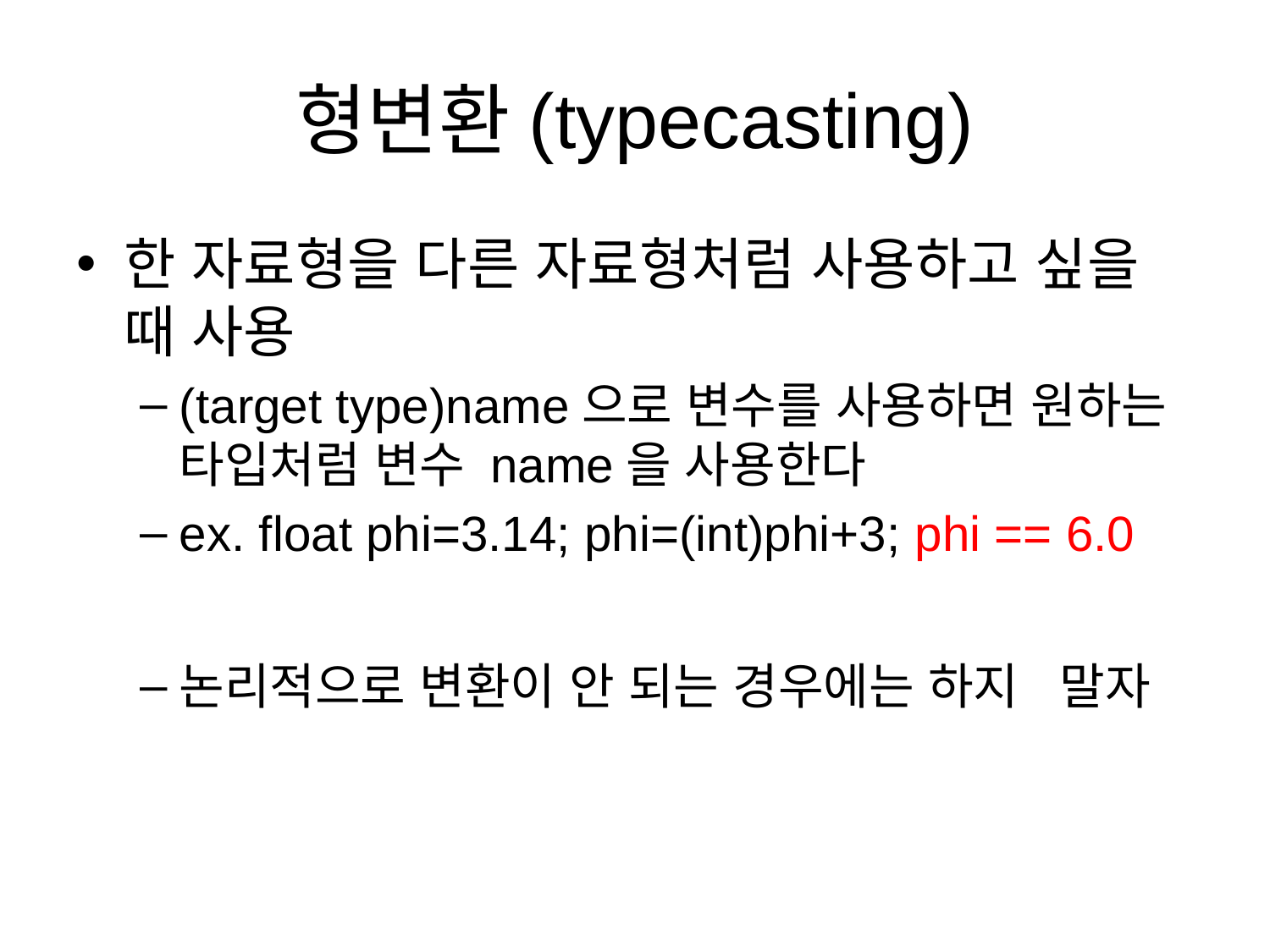

# 형변환(typecasting)
한 자료형을 다른 자료형처럼 사용하고 싶을 때 사용
(target type)name으로 변수를 사용하면 원하는 타입처럼 변수 name을 사용한다
ex. float phi=3.14; phi=(int)phi+3; phi == 6.0

논리적으로 변환이 안 되는 경우에는 하지   말자